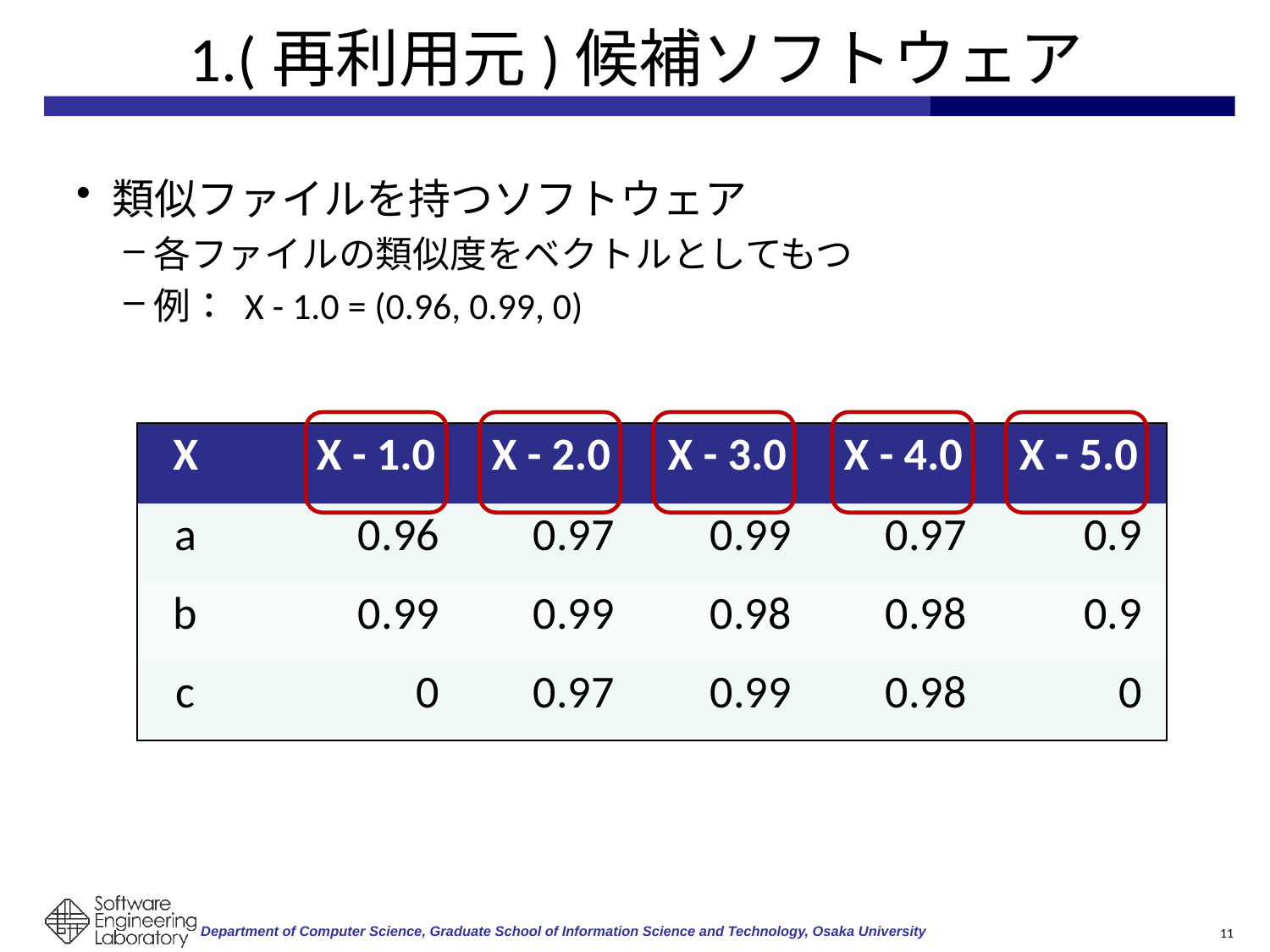

# 1.(再利用元)候補ソフトウェア
類似ファイルを持つソフトウェア
各ファイルの類似度をベクトルとしてもつ
例： X - 1.0 = (0.96, 0.99, 0)

| X |  | X - 1.0 | X - 2.0 | X - 3.0 | X - 4.0 | X - 5.0 |
| --- | --- | --- | --- | --- | --- | --- |
| a |  | 0.96 | 0.97 | 0.99 | 0.97 | 0.9 |
| b |  | 0.99 | 0.99 | 0.98 | 0.98 | 0.9 |
| c |  | 0 | 0.97 | 0.99 | 0.98 | 0 |
11